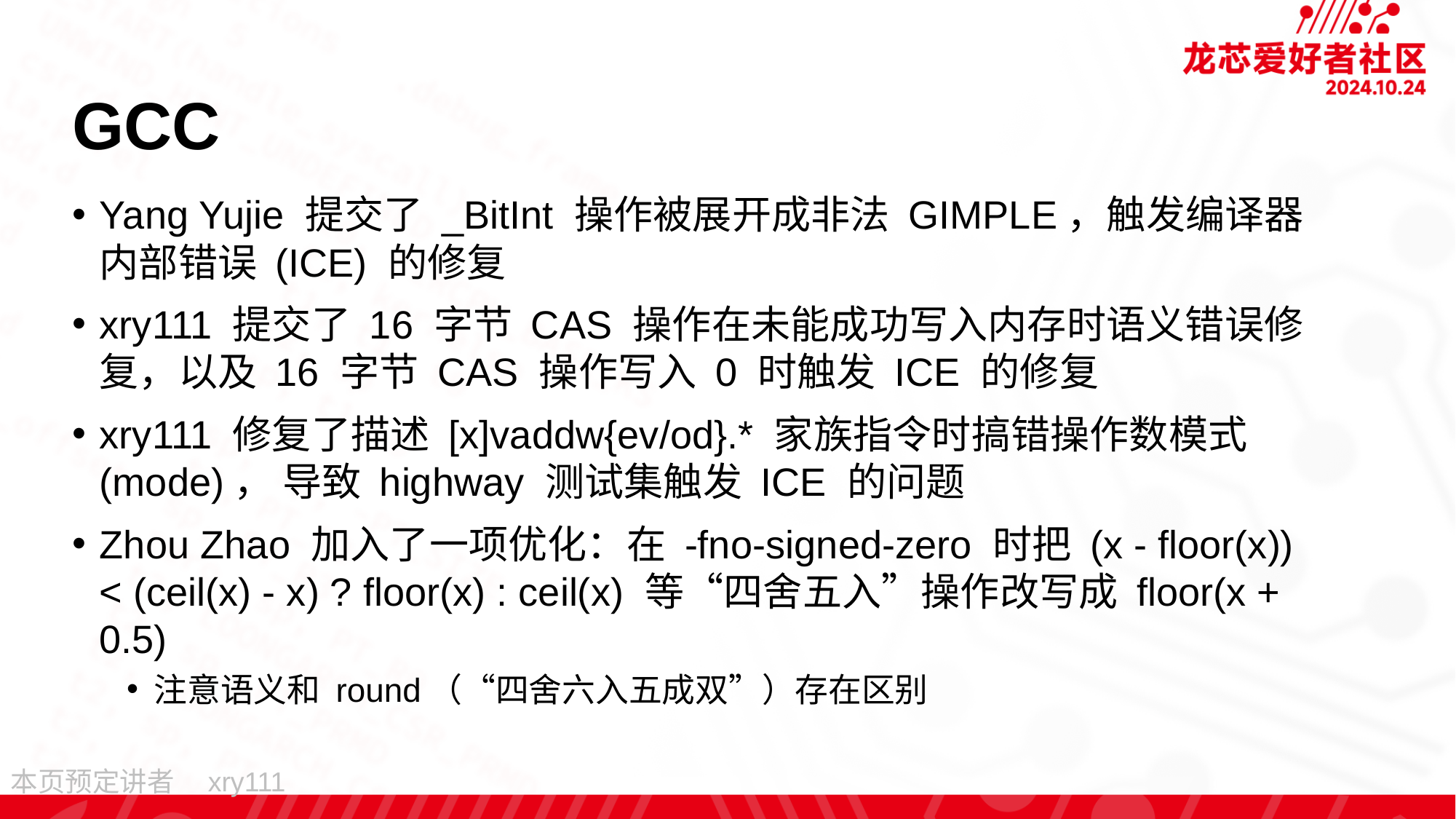

# GCC
Yang Yujie 提交了 _BitInt 操作被展开成非法 GIMPLE，触发编译器内部错误 (ICE) 的修复
xry111 提交了 16 字节 CAS 操作在未能成功写入内存时语义错误修复，以及 16 字节 CAS 操作写入 0 时触发 ICE 的修复
xry111 修复了描述 [x]vaddw{ev/od}.* 家族指令时搞错操作数模式 (mode)， 导致 highway 测试集触发 ICE 的问题
Zhou Zhao 加入了一项优化：在 -fno-signed-zero 时把 (x - floor(x)) < (ceil(x) - x) ? floor(x) : ceil(x) 等“四舍五入”操作改写成 floor(x + 0.5)
注意语义和 round（“四舍六入五成双”）存在区别
xry111